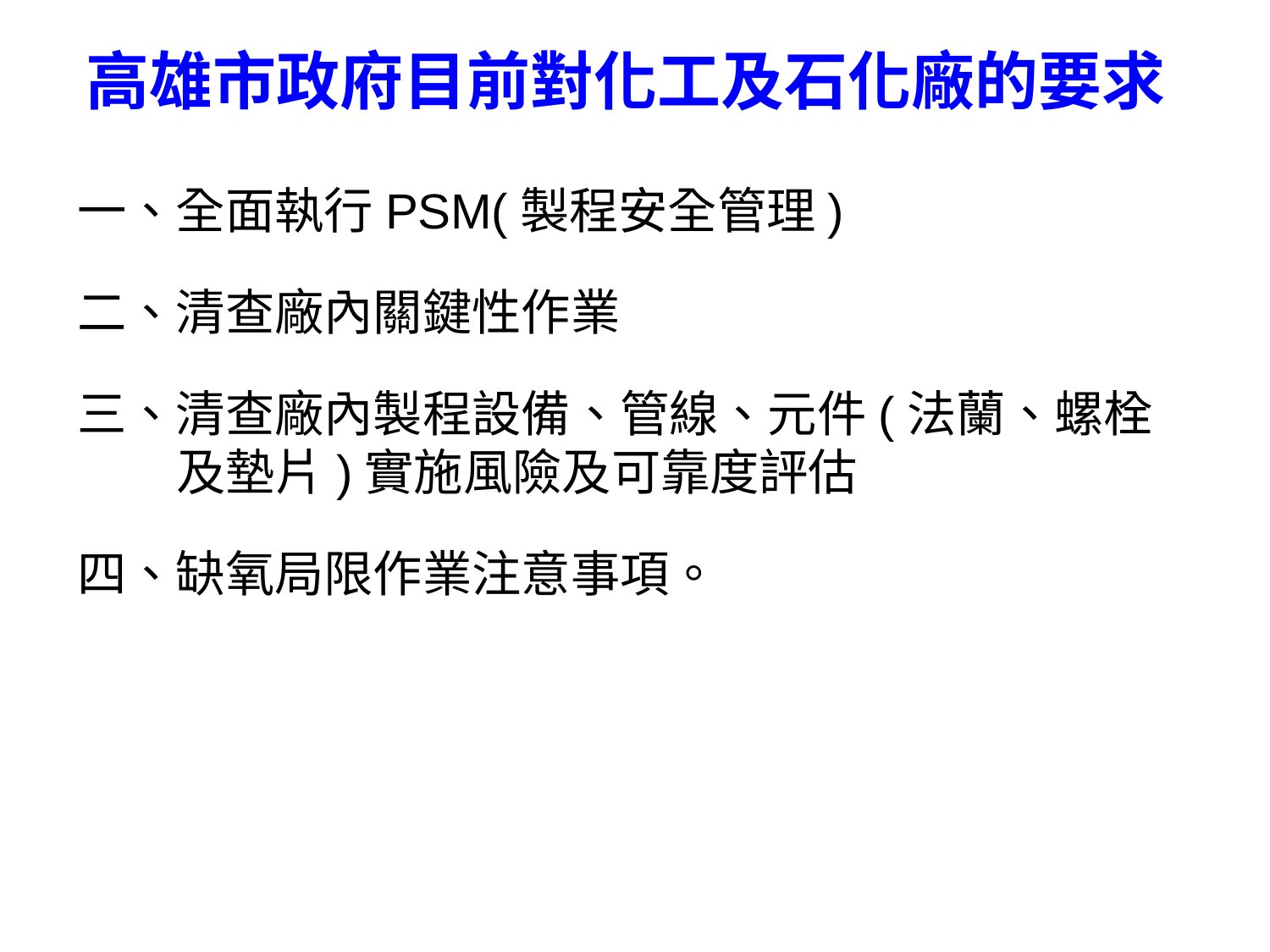

高雄市政府目前對化工及石化廠的要求
一、全面執行PSM(製程安全管理)
二、清查廠內關鍵性作業
三、清查廠內製程設備、管線、元件(法蘭、螺栓及墊片)實施風險及可靠度評估
四、缺氧局限作業注意事項。